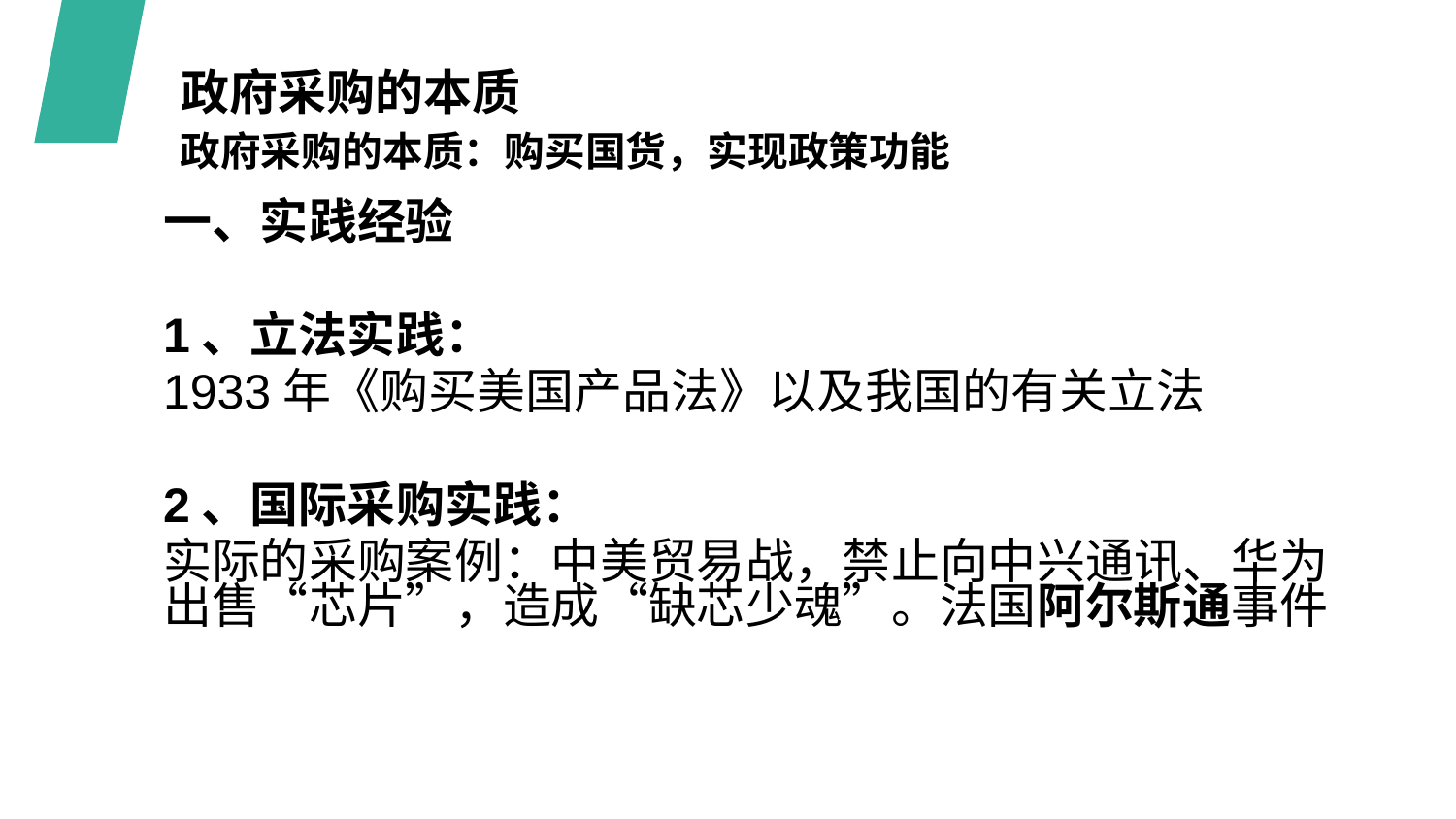

政府采购的本质
政府采购的本质：购买国货，实现政策功能
一、实践经验

1、立法实践：
1933年《购买美国产品法》以及我国的有关立法

2、国际采购实践：
实际的采购案例：中美贸易战，禁止向中兴通讯、华为出售“芯片”，造成“缺芯少魂”。法国阿尔斯通事件